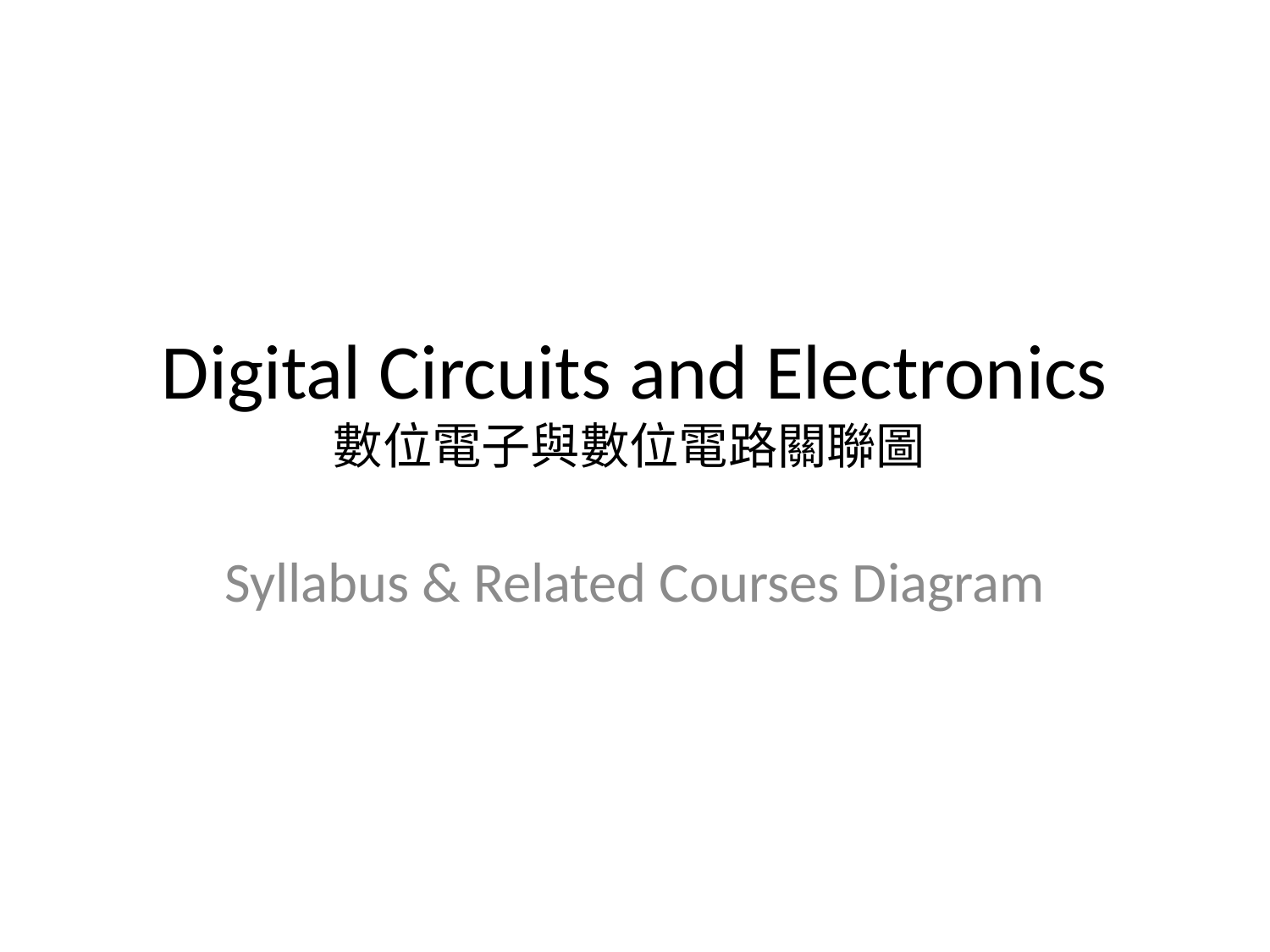

# Digital Circuits and Electronics 數位電子與數位電路關聯圖
Syllabus & Related Courses Diagram